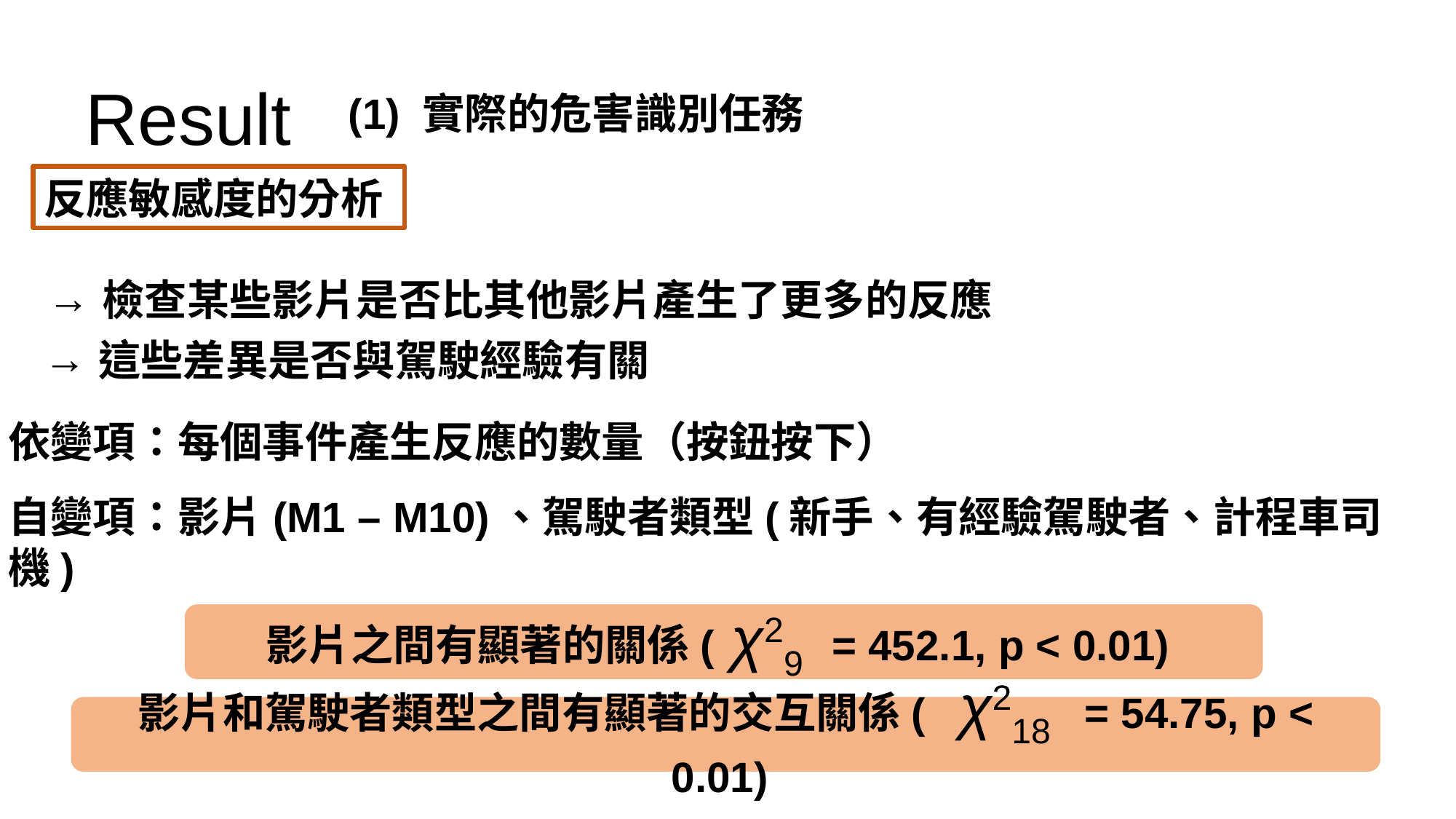

Result
(1) 實際的危害識別任務
反應敏感度的分析
檢查某些影片是否比其他影片產生了更多的反應
這些差異是否與駕駛經驗有關
依變項：每個事件產生反應的數量（按鈕按下）
自變項：影片(M1 – M10)、駕駛者類型(新手、有經驗駕駛者、計程車司機)
影片之間有顯著的關係( χ29  = 452.1, p < 0.01)
影片和駕駛者類型之間有顯著的交互關係(  χ218  = 54.75, p < 0.01)